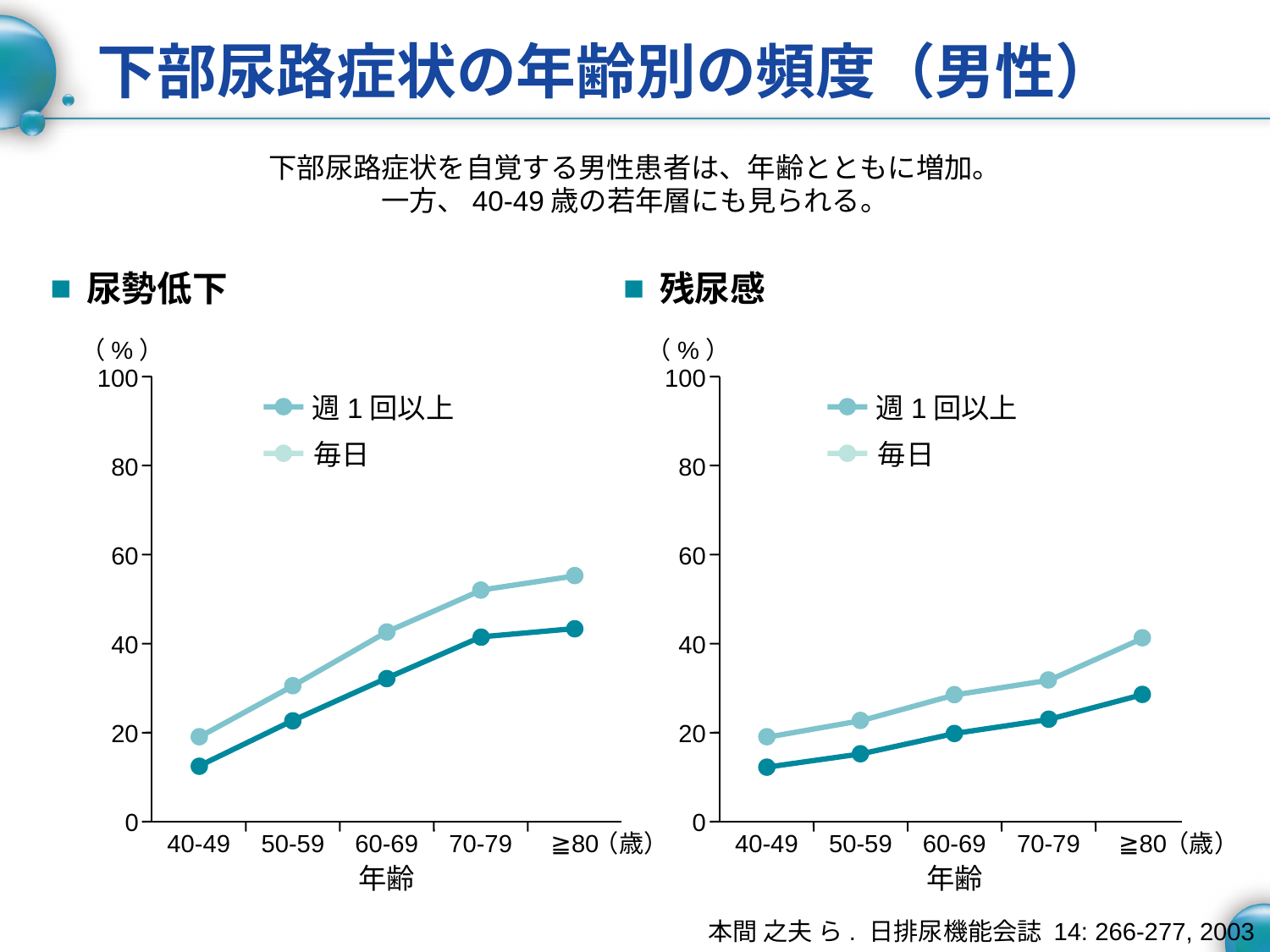

# 下部尿路症状の年齢別の頻度（男性）
下部尿路症状を自覚する男性患者は、年齢とともに増加。
一方、40-49歳の若年層にも見られる。

尿勢低下
残尿感
（%）
100

週1回以上

毎日

80
60
40

20
0
40-49

50-59
60-69
70-79
≧80
（歳）
年齢
（%）
100
80
60
40
20
0

週1回以上

毎日

40-49

50-59
60-69
70-79
≧80
（歳）
年齢
本間 之夫 ら. 日排尿機能会誌 14: 266-277, 2003